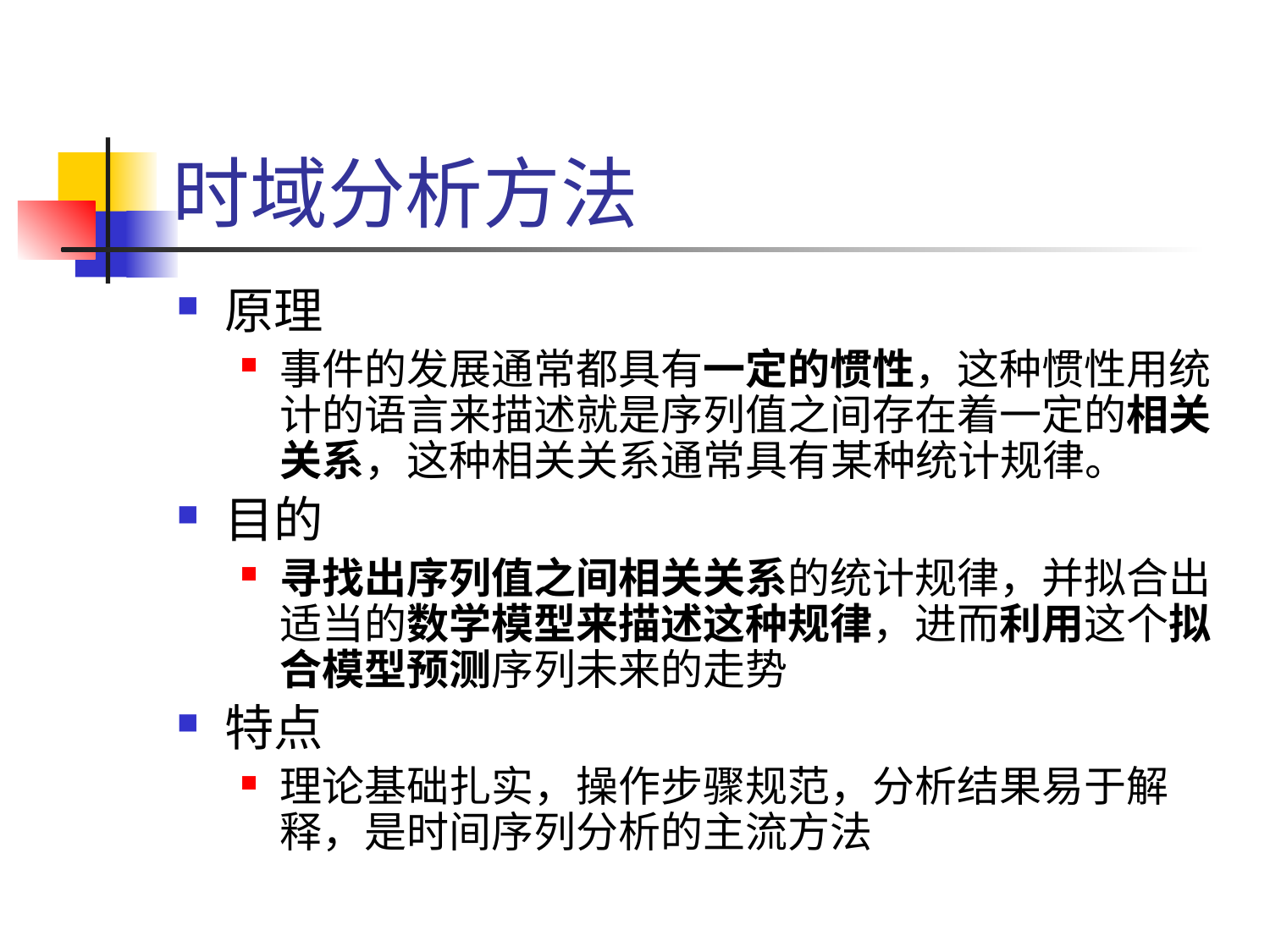

# 时域分析方法
原理
事件的发展通常都具有一定的惯性，这种惯性用统计的语言来描述就是序列值之间存在着一定的相关关系，这种相关关系通常具有某种统计规律。
目的
寻找出序列值之间相关关系的统计规律，并拟合出适当的数学模型来描述这种规律，进而利用这个拟合模型预测序列未来的走势
特点
理论基础扎实，操作步骤规范，分析结果易于解释，是时间序列分析的主流方法